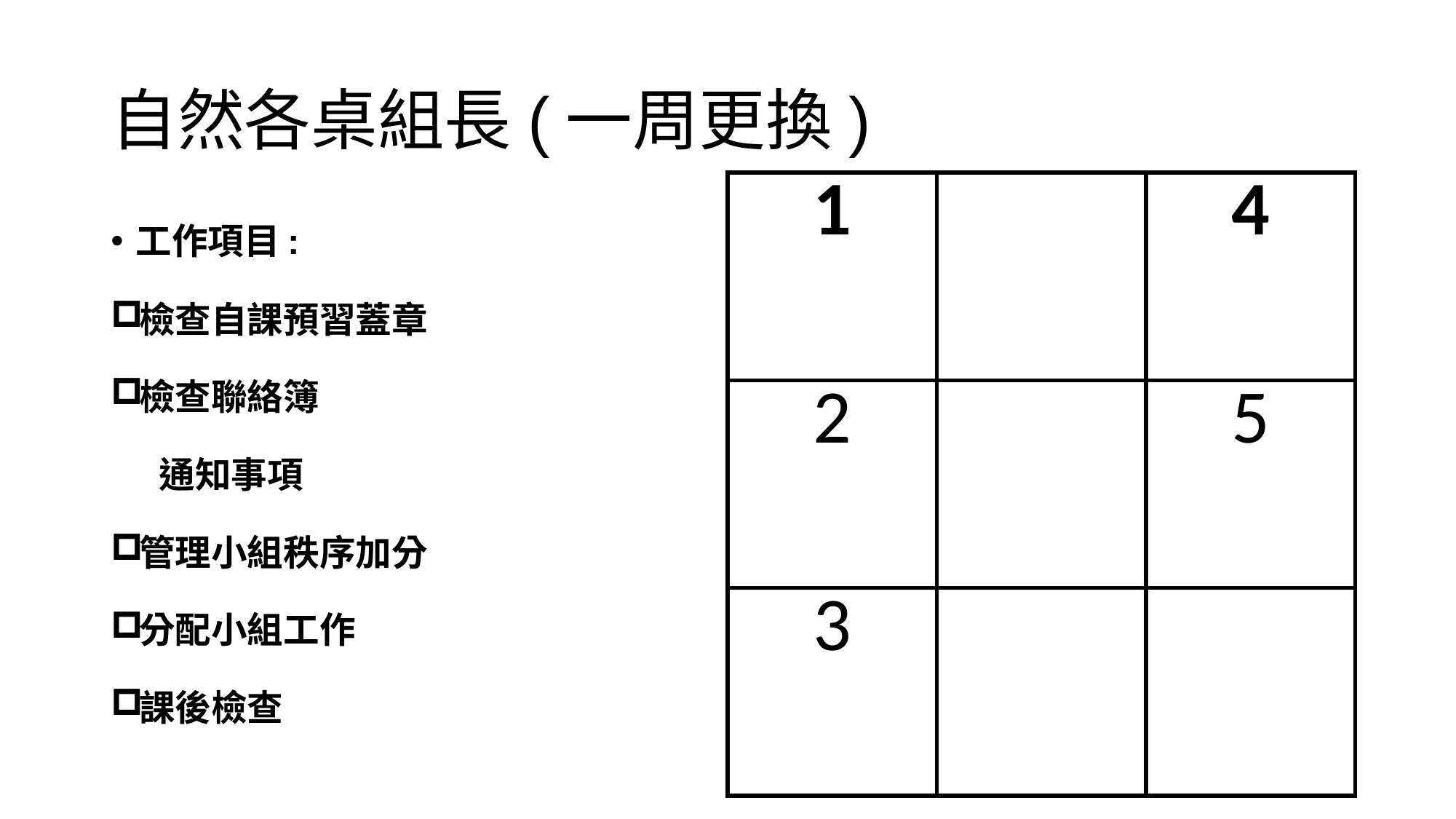

# 自然各桌組長(一周更換)
| 1 |  | 4 |
| --- | --- | --- |
| 2 |  | 5 |
| 3 |  |  |
工作項目:
檢查自課預習蓋章
檢查聯絡簿
     通知事項
管理小組秩序加分
分配小組工作
課後檢查